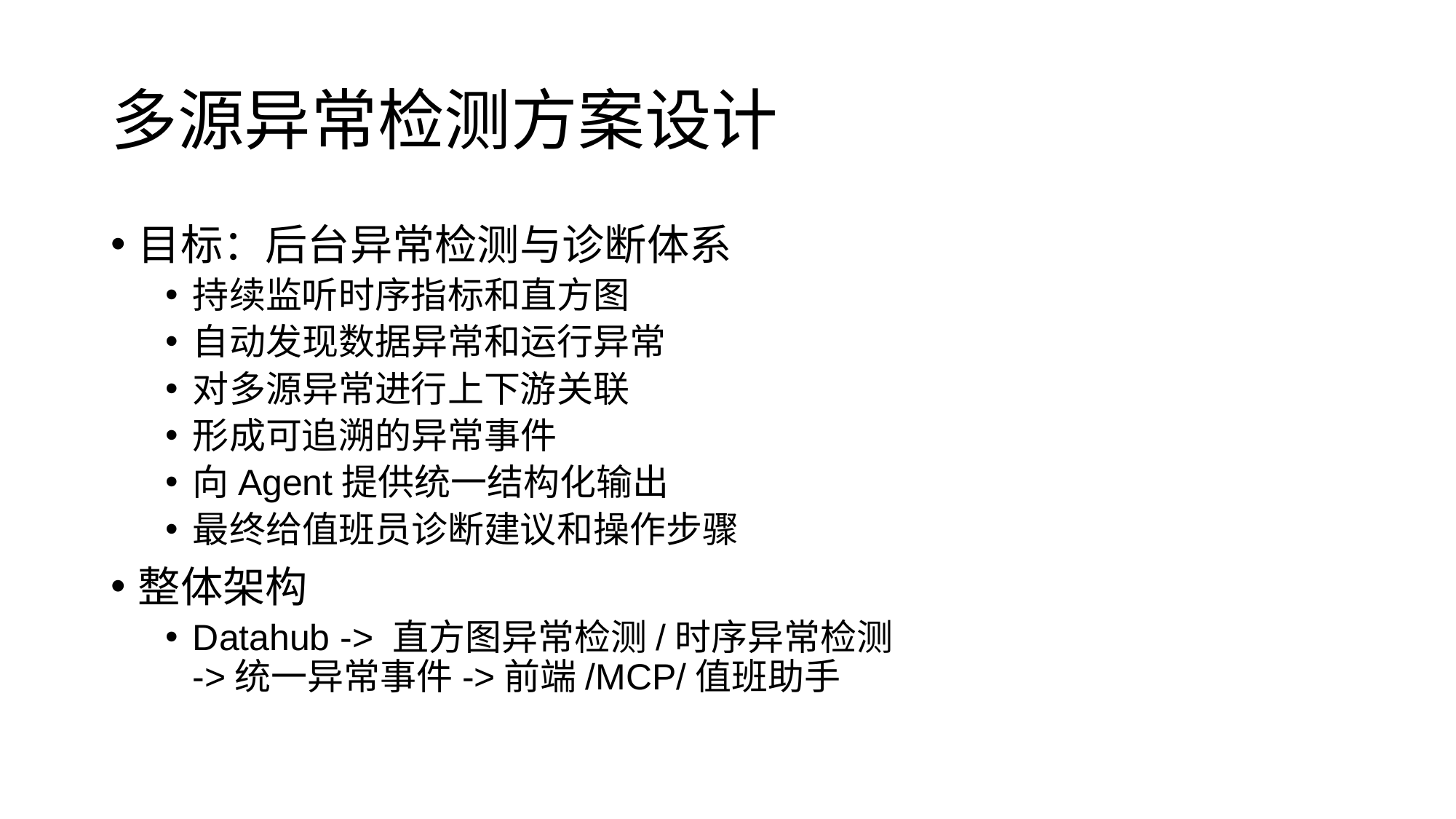

# 多源异常检测方案设计
目标：后台异常检测与诊断体系
持续监听时序指标和直方图
自动发现数据异常和运行异常
对多源异常进行上下游关联
形成可追溯的异常事件
向Agent提供统一结构化输出
最终给值班员诊断建议和操作步骤
整体架构
Datahub -> 直方图异常检测/时序异常检测 ->统一异常事件->前端/MCP/值班助手